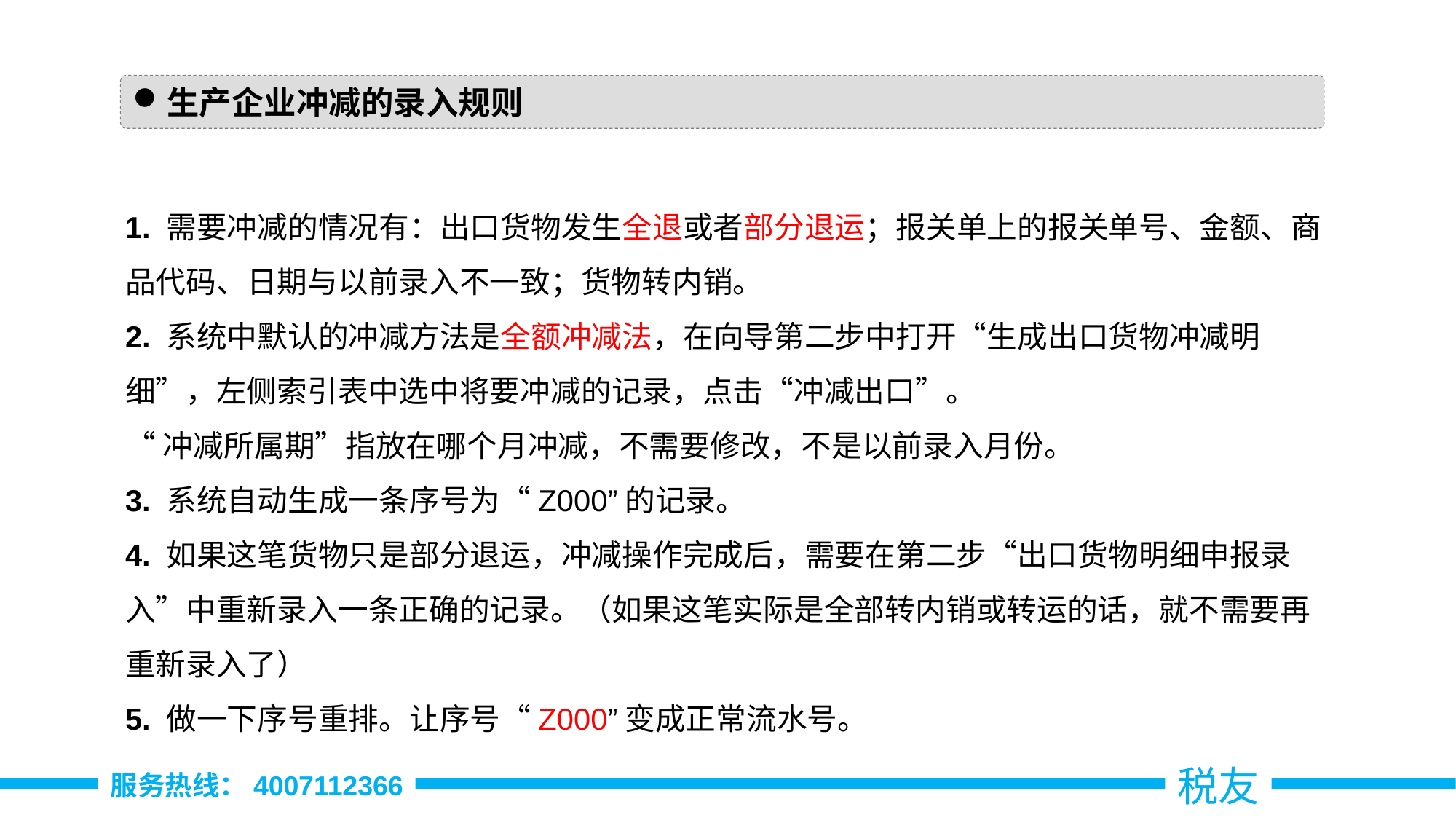

生产企业冲减的录入规则
1. 需要冲减的情况有：出口货物发生全退或者部分退运；报关单上的报关单号、金额、商品代码、日期与以前录入不一致；货物转内销。
2. 系统中默认的冲减方法是全额冲减法，在向导第二步中打开“生成出口货物冲减明细”，左侧索引表中选中将要冲减的记录，点击“冲减出口”。
“冲减所属期”指放在哪个月冲减，不需要修改，不是以前录入月份。
3. 系统自动生成一条序号为“Z000”的记录。
4. 如果这笔货物只是部分退运，冲减操作完成后，需要在第二步“出口货物明细申报录入”中重新录入一条正确的记录。（如果这笔实际是全部转内销或转运的话，就不需要再重新录入了）
5. 做一下序号重排。让序号“Z000”变成正常流水号。